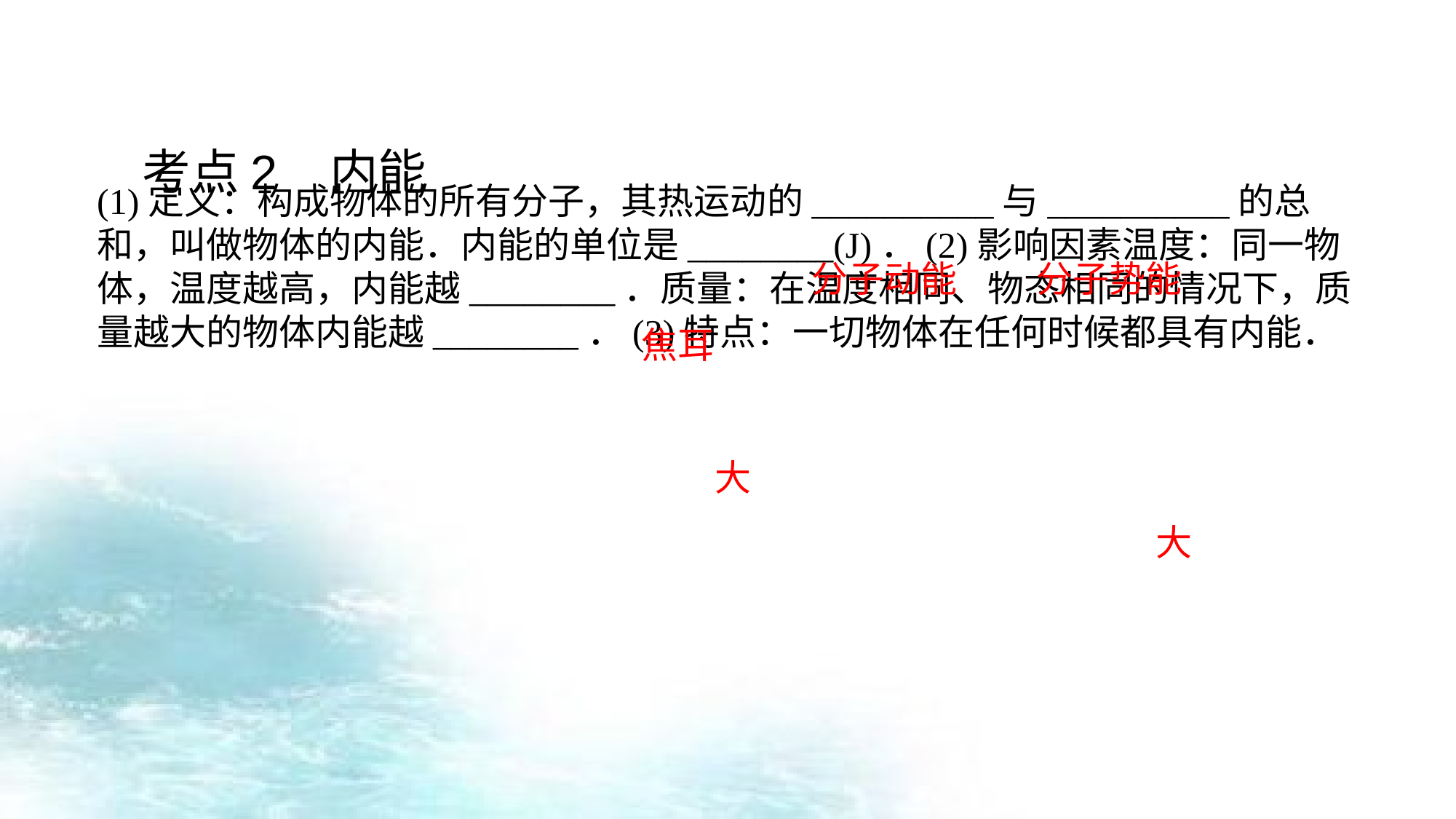

考点2   内能
(1)定义：构成物体的所有分子，其热运动的__________与__________的总和，叫做物体的内能．内能的单位是________(J)．(2)影响因素温度：同一物体，温度越高，内能越________．质量：在温度相同、物态相同的情况下，质量越大的物体内能越________．(3)特点：一切物体在任何时候都具有内能．

分子动能
分子势能
焦耳
大
大